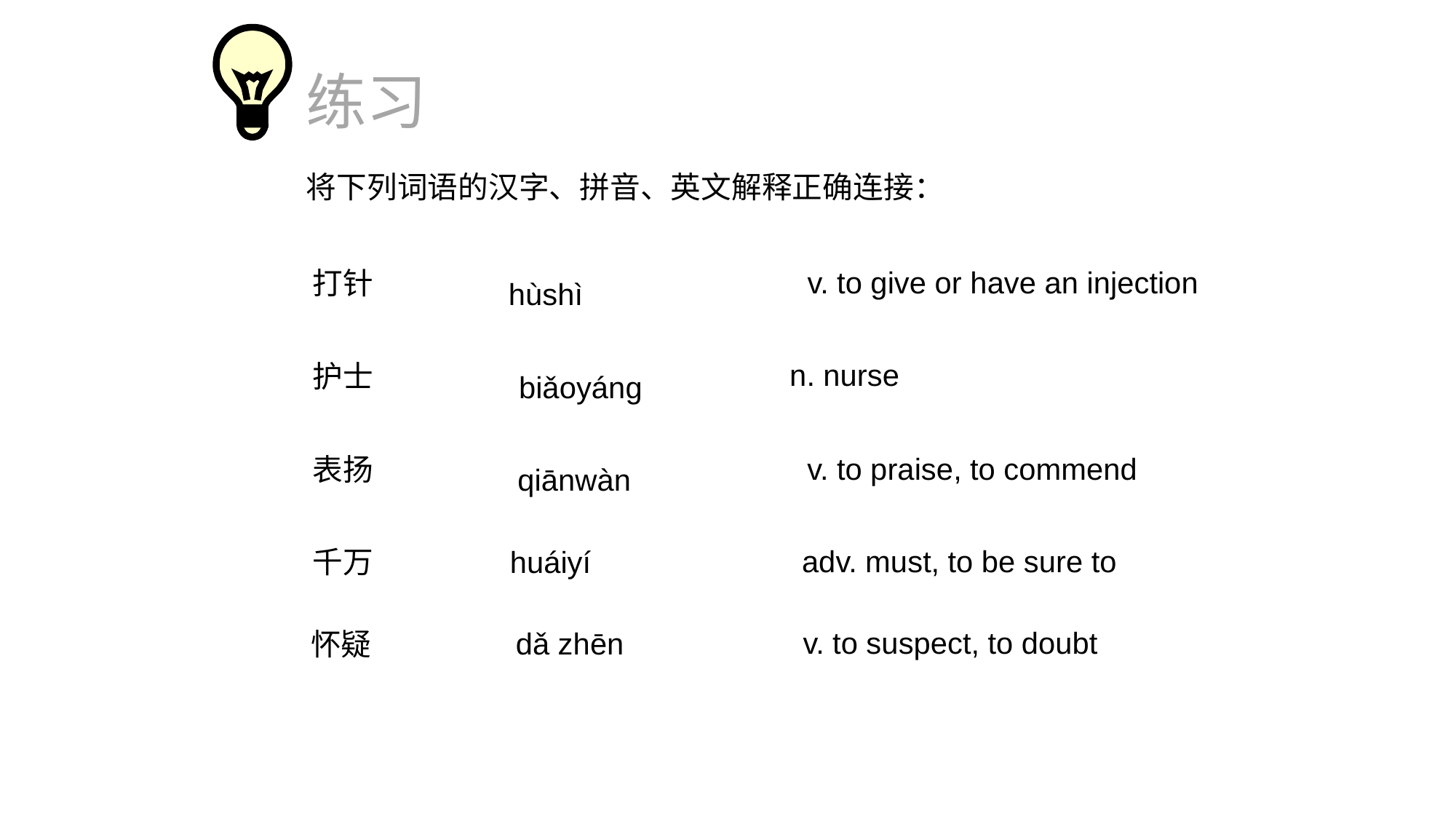

练习
将下列词语的汉字、拼音、英文解释正确连接：
v. to give or have an injection
打针
hùshì
n. nurse
护士
biǎoyáng
v. to praise, to commend
表扬
qiānwàn
adv. must, to be sure to
huáiyí
千万
v. to suspect, to doubt
dǎ zhēn
怀疑